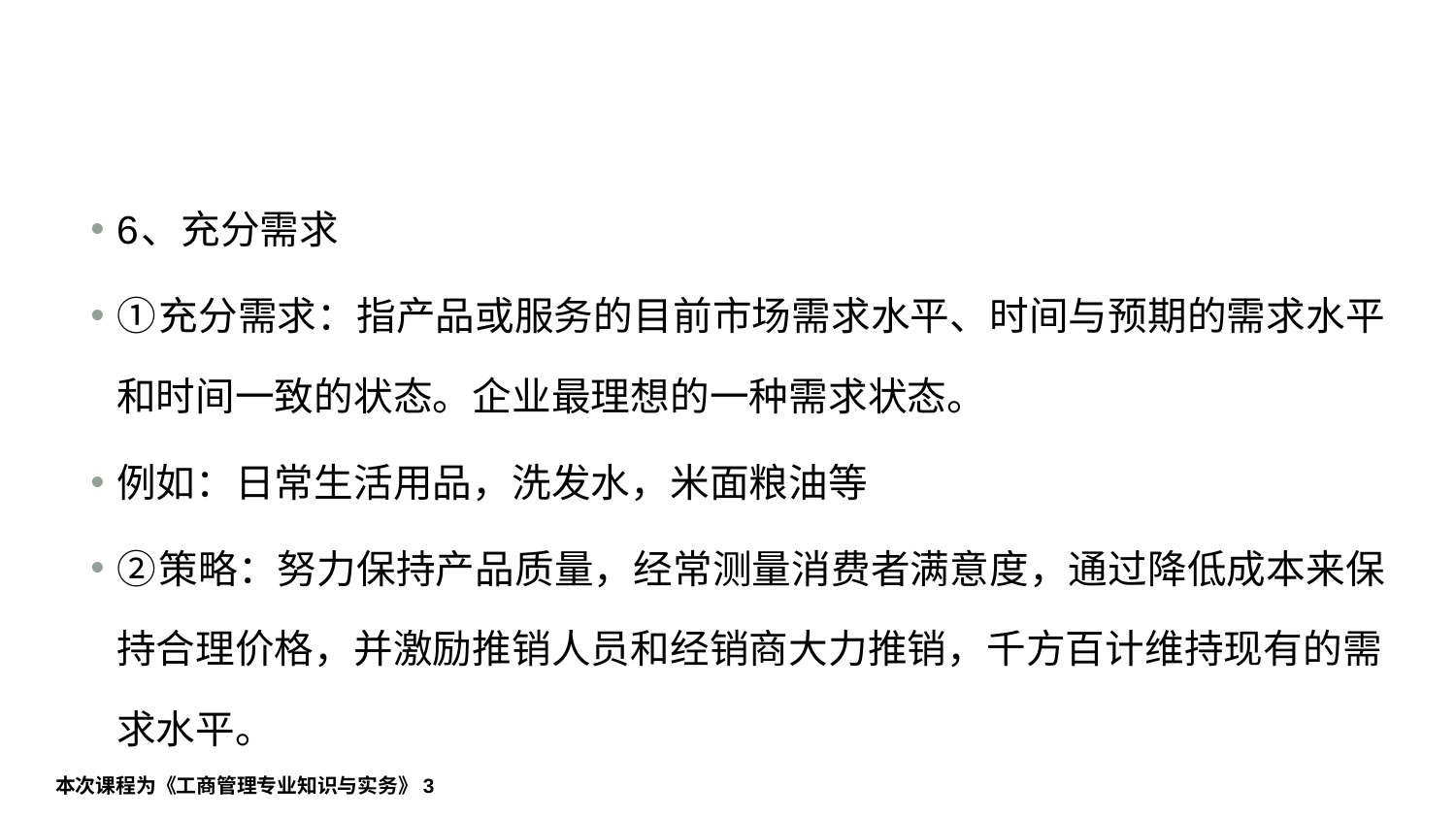

#

6、充分需求
①充分需求：指产品或服务的目前市场需求水平、时间与预期的需求水平和时间一致的状态。企业最理想的一种需求状态。
例如：日常生活用品，洗发水，米面粮油等
②策略：努力保持产品质量，经常测量消费者满意度，通过降低成本来保持合理价格，并激励推销人员和经销商大力推销，千方百计维持现有的需求水平。